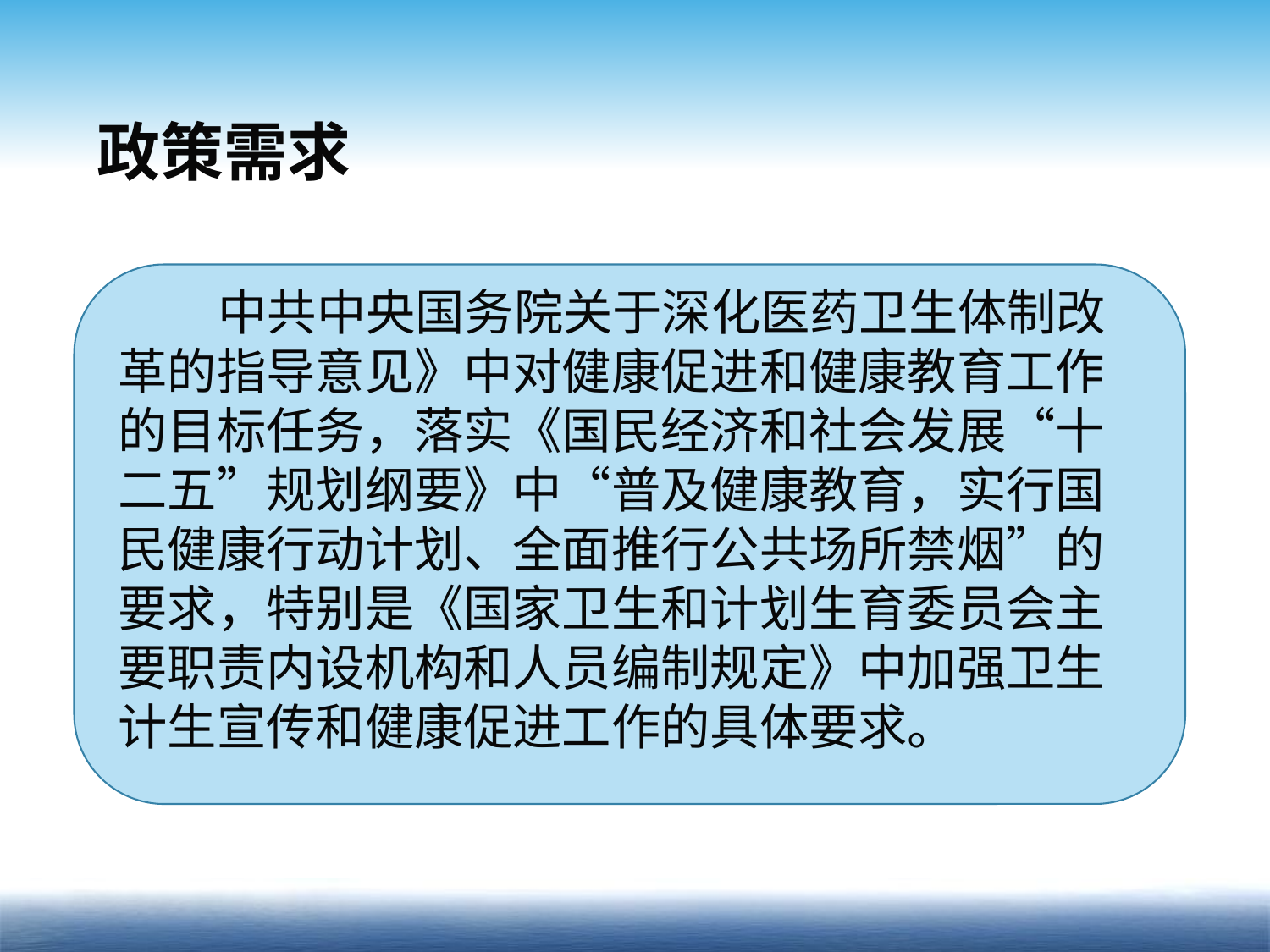

政策需求

        中共中央国务院关于深化医药卫生体制改革的指导意见》中对健康促进和健康教育工作的目标任务，落实《国民经济和社会发展“十二五”规划纲要》中“普及健康教育，实行国民健康行动计划、全面推行公共场所禁烟”的要求，特别是《国家卫生和计划生育委员会主要职责内设机构和人员编制规定》中加强卫生计生宣传和健康促进工作的具体要求。